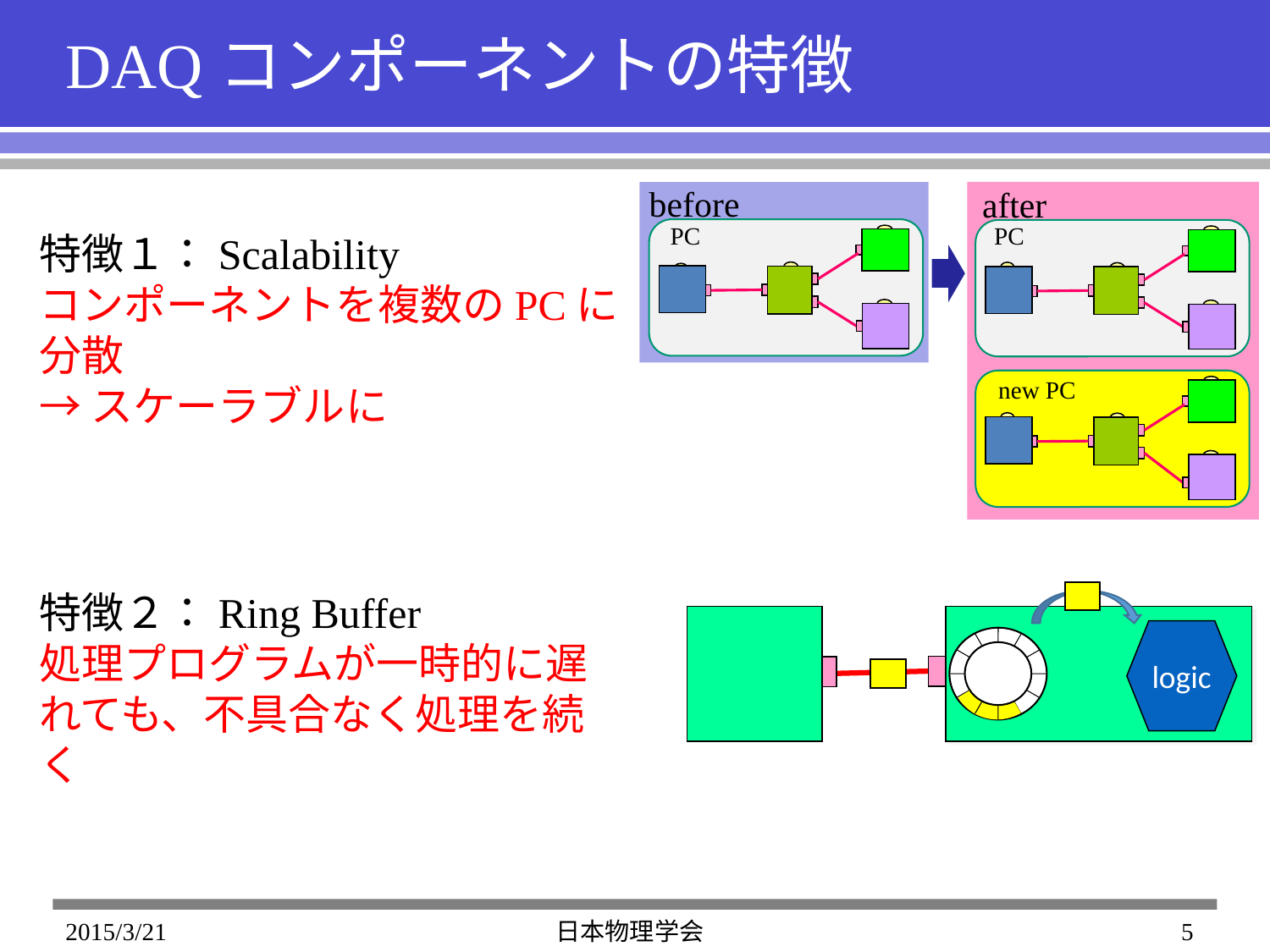

# DAQコンポーネントの特徴
before
after

PC
PC

特徴１：Scalability
コンポーネントを複数のPCに分散
→スケーラブルに

new PC

特徴２：Ring Buffer
処理プログラムが一時的に遅れても、不具合なく処理を続く

logic

2015/3/21
日本物理学会
5